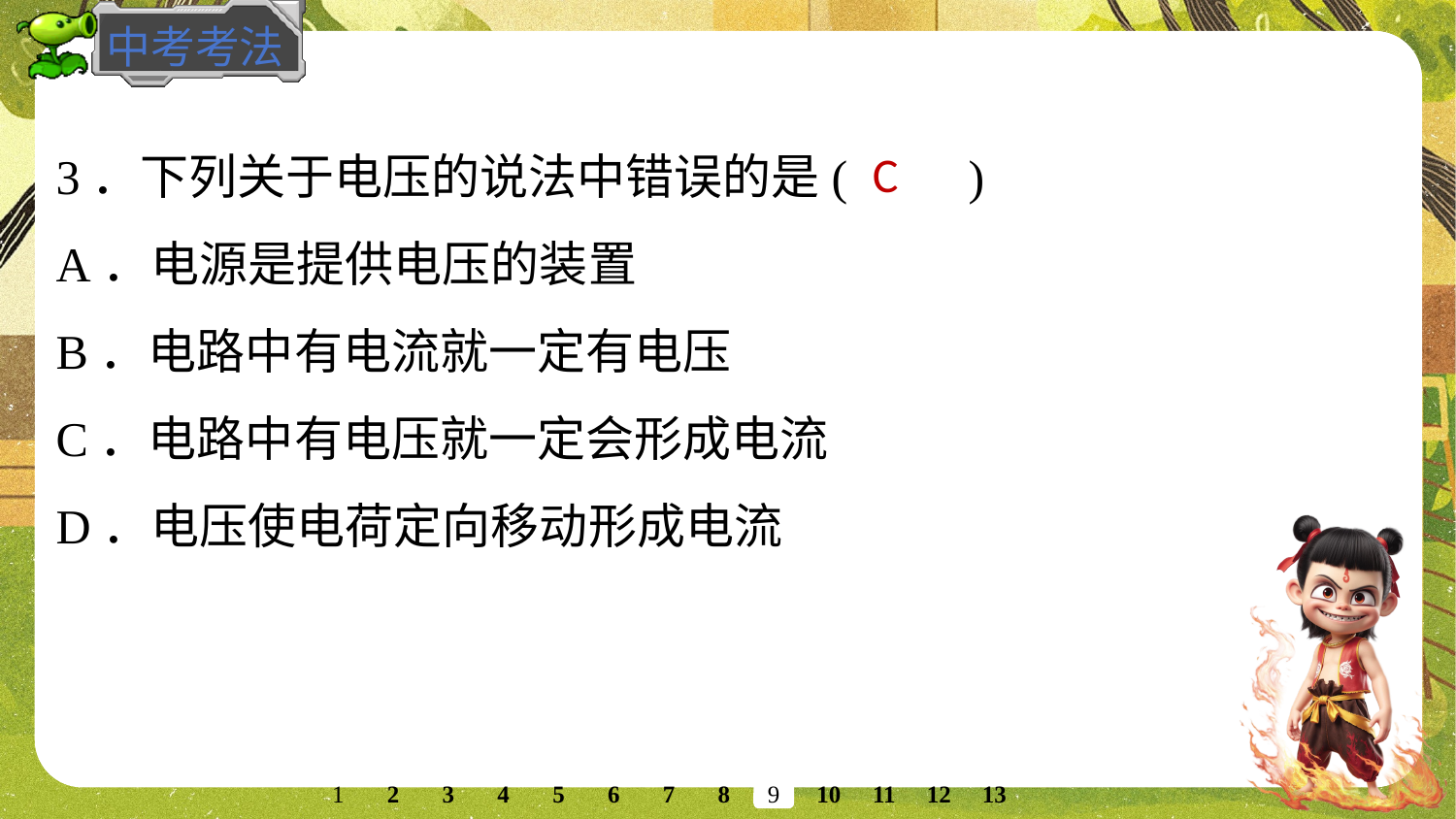

C
3．下列关于电压的说法中错误的是(　　)
A．电源是提供电压的装置
B．电路中有电流就一定有电压
C．电路中有电压就一定会形成电流
D．电压使电荷定向移动形成电流
2
3
4
5
6
7
8
10
11
12
13
1
9